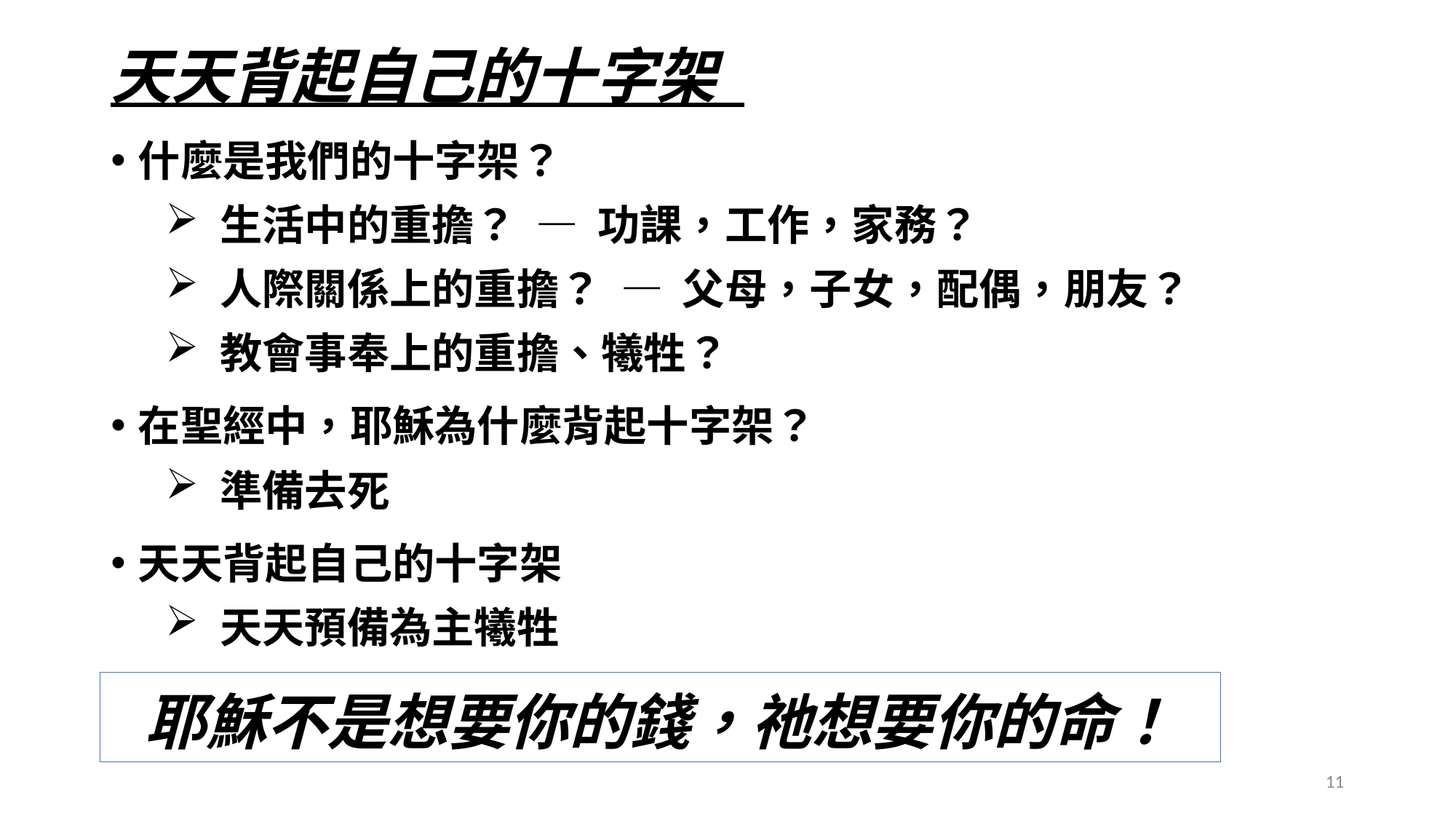

# 天天背起自己的十字架
什麼是我們的十字架？
生活中的重擔？  —  功課，工作，家務？
人際關係上的重擔？  —  父母，子女，配偶，朋友？
教會事奉上的重擔、犧牲？
在聖經中，耶穌為什麼背起十字架？
準備去死
天天背起自己的十字架
天天預備為主犧牲

耶穌不是想要你的錢，祂想要你的命！
11